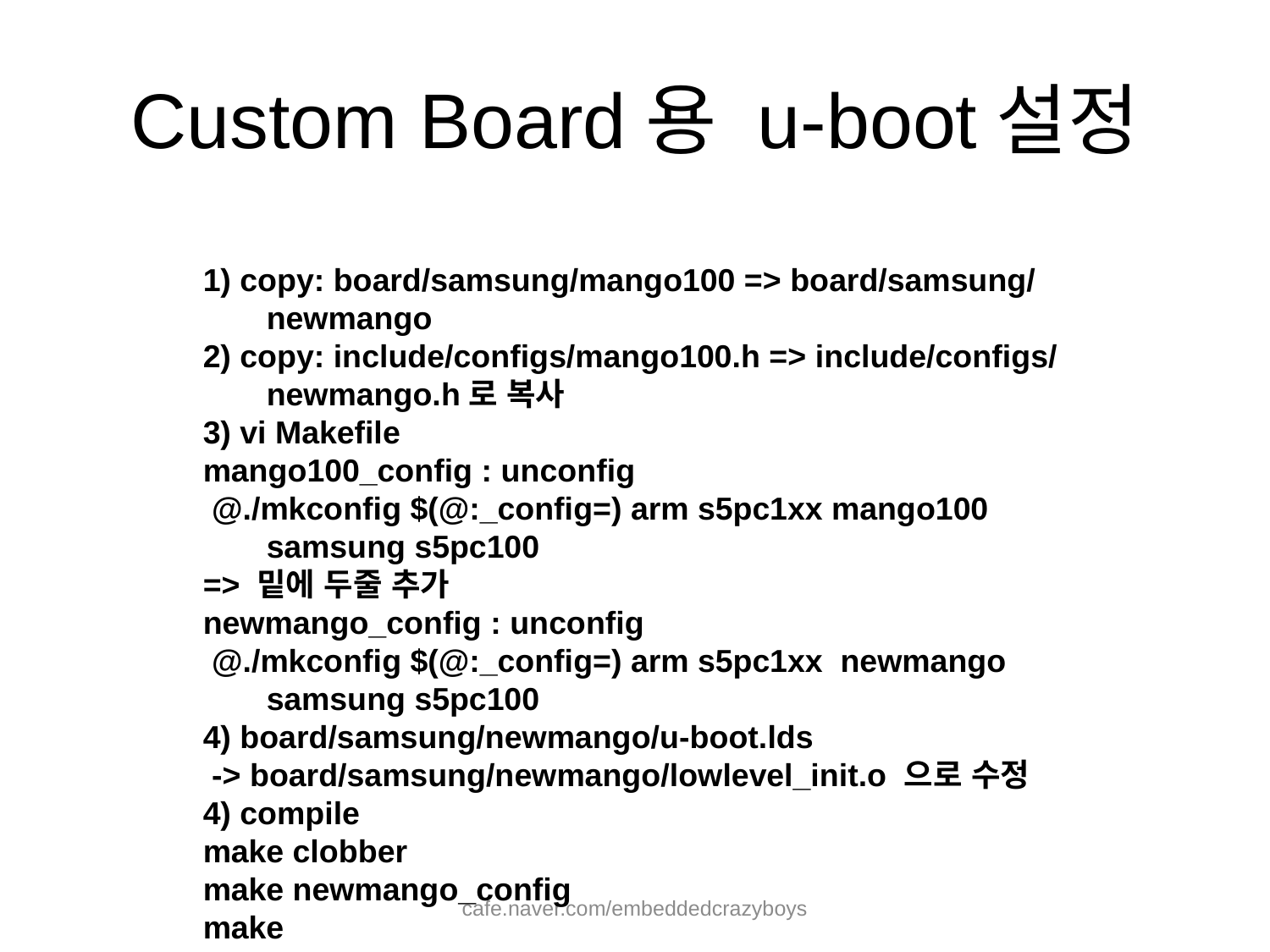

# Custom Board용 u-boot설정
1) copy: board/samsung/mango100 => board/samsung/newmango
2) copy: include/configs/mango100.h => include/configs/newmango.h로 복사
3) vi Makefile
mango100_config : unconfig
 @./mkconfig $(@:_config=) arm s5pc1xx mango100 samsung s5pc100
=> 밑에 두줄 추가
newmango_config : unconfig
 @./mkconfig $(@:_config=) arm s5pc1xx  newmango samsung s5pc100
4) board/samsung/newmango/u-boot.lds
 -> board/samsung/newmango/lowlevel_init.o 으로 수정
4) compile
make clobber
make newmango_config
make
cafe.naver.com/embeddedcrazyboys